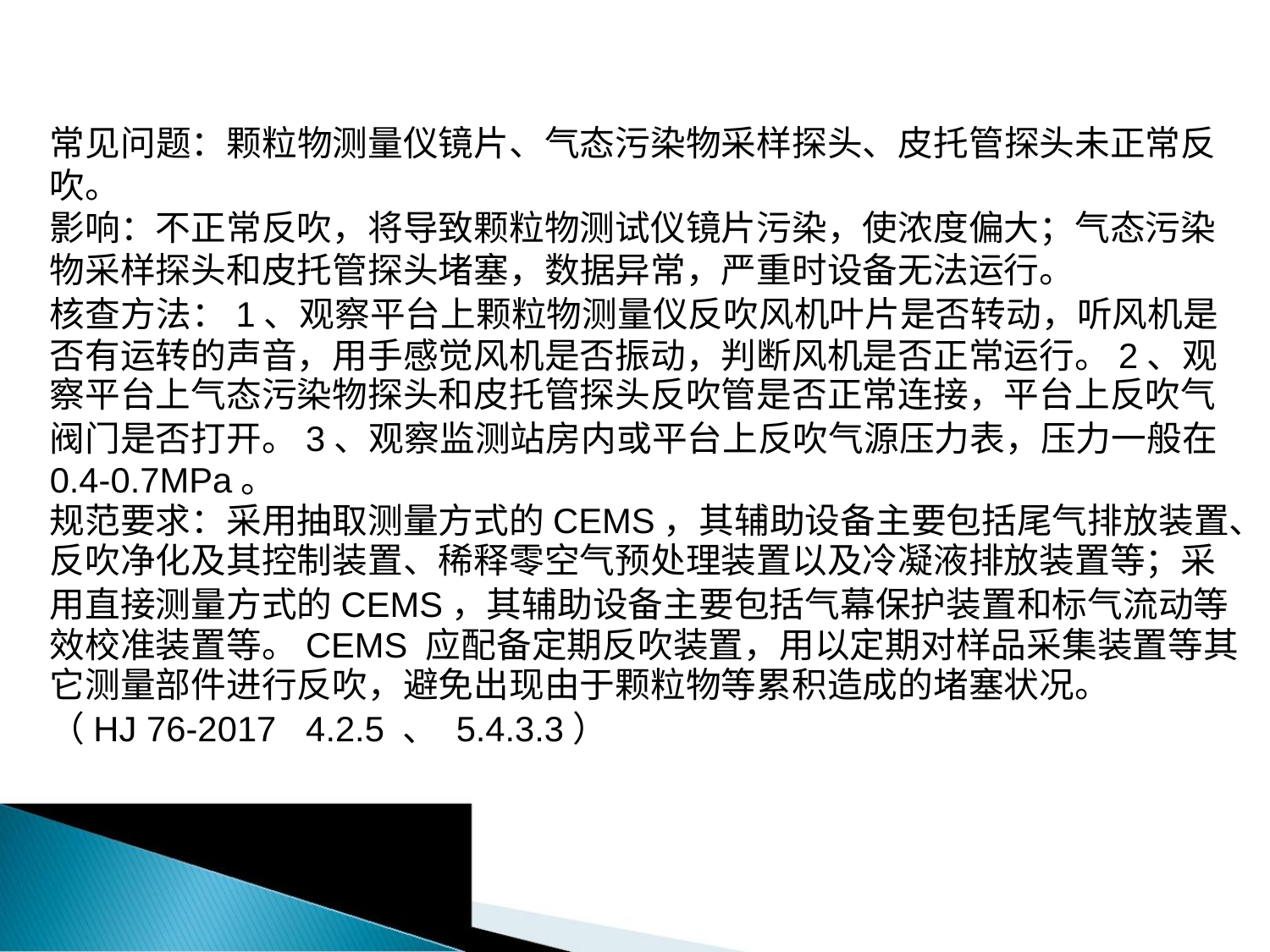

常见问题：颗粒物测量仪镜片、气态污染物采样探头、皮托管探头未正常反
吹。
影响：不正常反吹，将导致颗粒物测试仪镜片污染，使浓度偏大；气态污染
物采样探头和皮托管探头堵塞，数据异常，严重时设备无法运行。
核查方法：1、观察平台上颗粒物测量仪反吹风机叶片是否转动，听风机是
否有运转的声音，用手感觉风机是否振动，判断风机是否正常运行。2、观
察平台上气态污染物探头和皮托管探头反吹管是否正常连接，平台上反吹气
阀门是否打开。3、观察监测站房内或平台上反吹气源压力表，压力一般在
0.4-0.7MPa。
规范要求：采用抽取测量方式的CEMS，其辅助设备主要包括尾气排放装置、
反吹净化及其控制装置、稀释零空气预处理装置以及冷凝液排放装置等；采
用直接测量方式的CEMS，其辅助设备主要包括气幕保护装置和标气流动等
效校准装置等。CEMS 应配备定期反吹装置，用以定期对样品采集装置等其
它测量部件进行反吹，避免出现由于颗粒物等累积造成的堵塞状况。
（HJ 76-2017 4.2.5 、5.4.3.3）